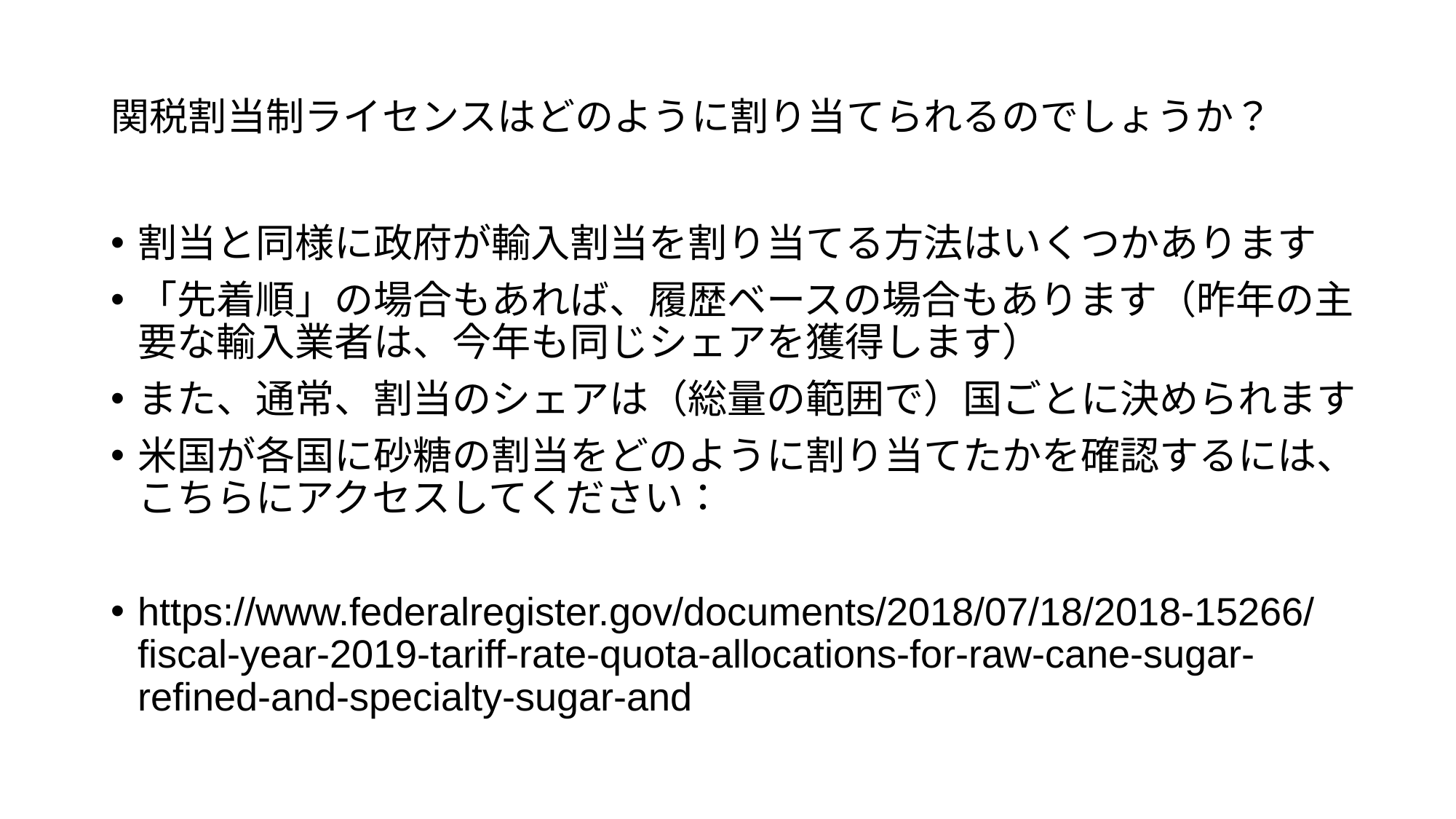

# 関税割当制ライセンスはどのように割り当てられるのでしょうか？
割当と同様に政府が輸入割当を割り当てる方法はいくつかあります
「先着順」の場合もあれば、履歴ベースの場合もあります（昨年の主要な輸入業者は、今年も同じシェアを獲得します）
また、通常、割当のシェアは（総量の範囲で）国ごとに決められます
米国が各国に砂糖の割当をどのように割り当てたかを確認するには、こちらにアクセスしてください：

https://www.federalregister.gov/documents/2018/07/18/2018-15266/fiscal-year-2019-tariff-rate-quota-allocations-for-raw-cane-sugar-refined-and-specialty-sugar-and